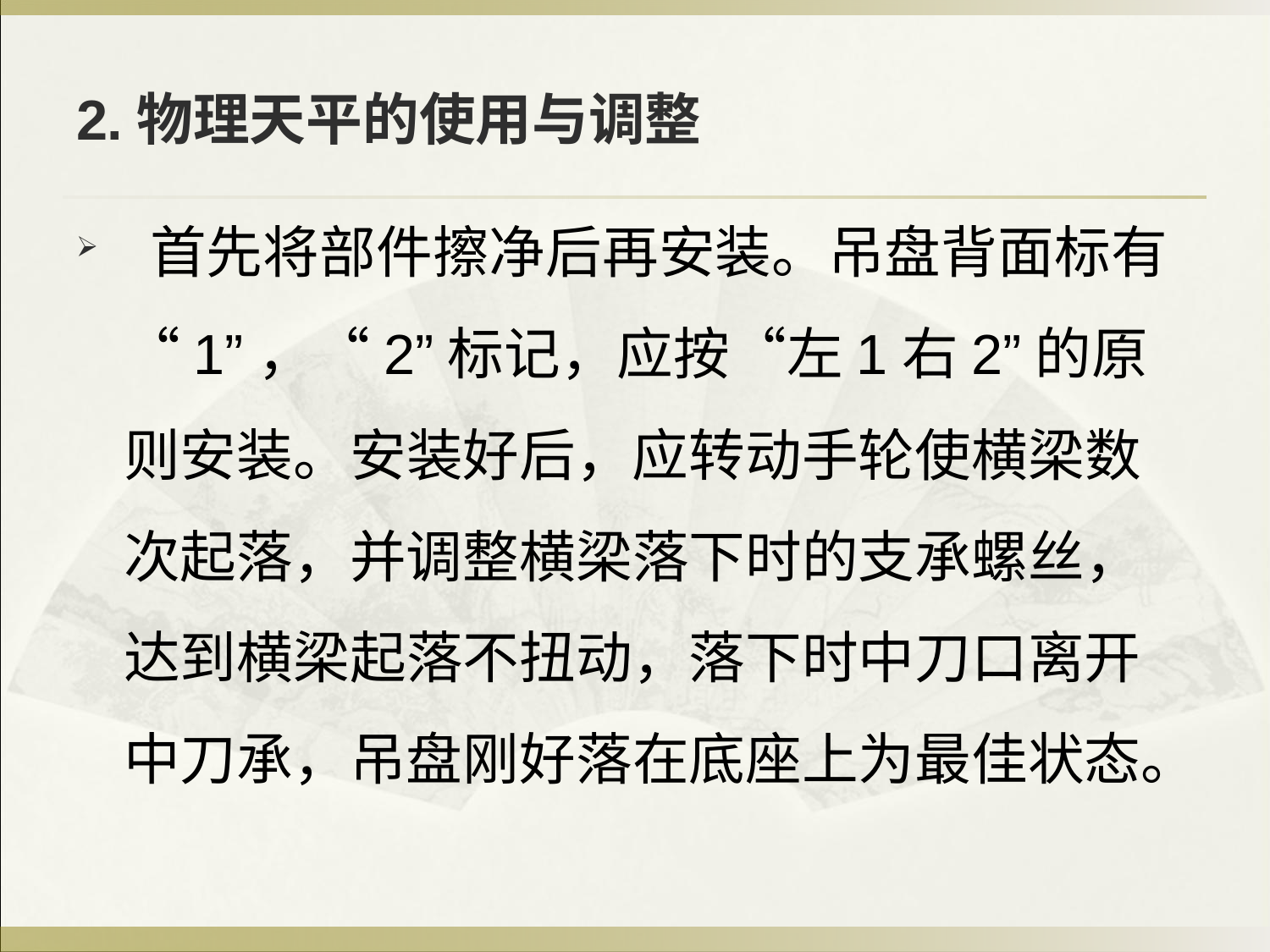

# 2.物理天平的使用与调整
 首先将部件擦净后再安装。吊盘背面标有“1”，“2”标记，应按“左1右2”的原则安装。安装好后，应转动手轮使横梁数次起落，并调整横梁落下时的支承螺丝，达到横梁起落不扭动，落下时中刀口离开中刀承，吊盘刚好落在底座上为最佳状态。